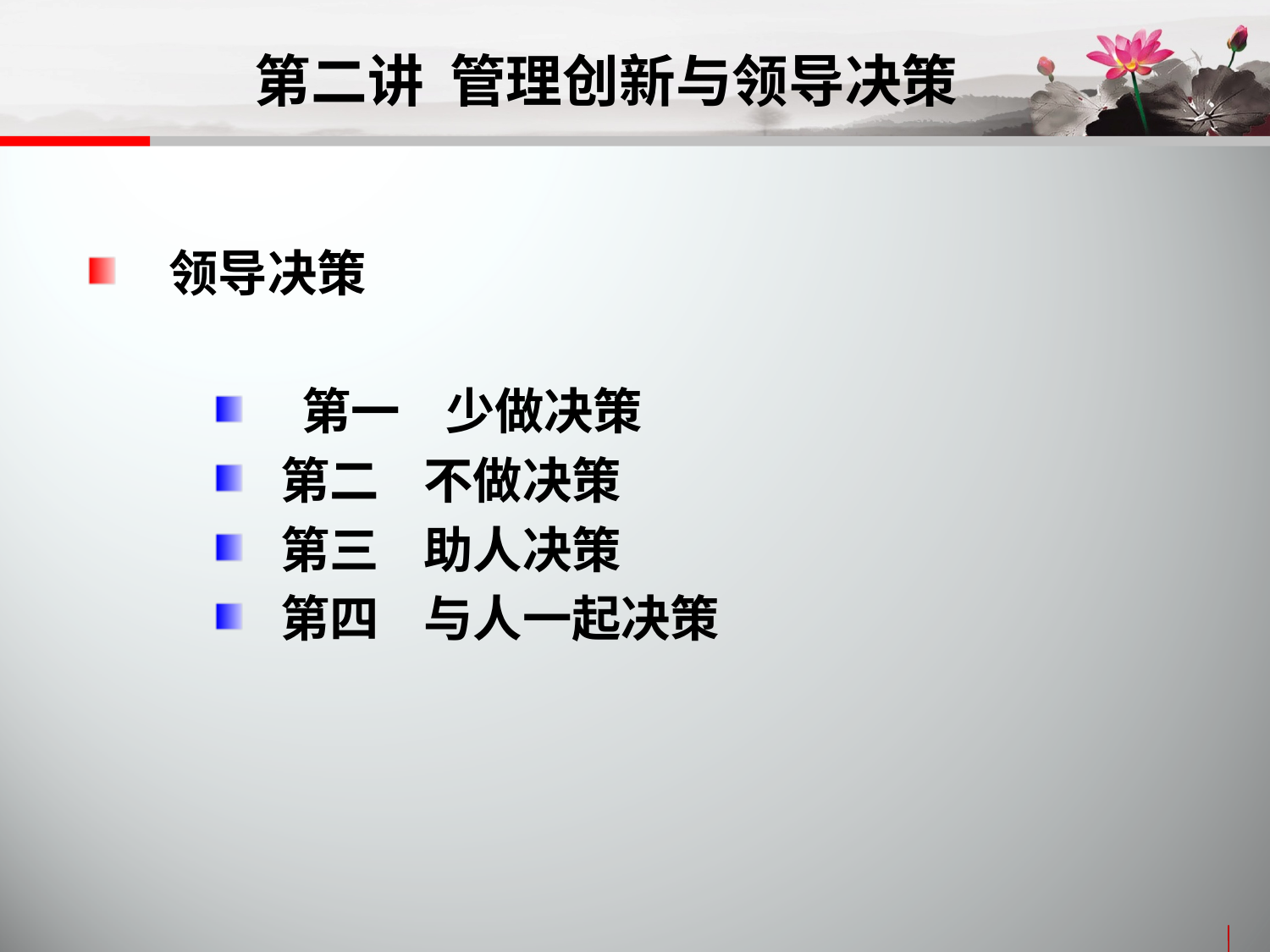

# 第二讲  管理创新与领导决策
  领导决策

    第一    少做决策
  第二    不做决策
  第三    助人决策
  第四    与人一起决策